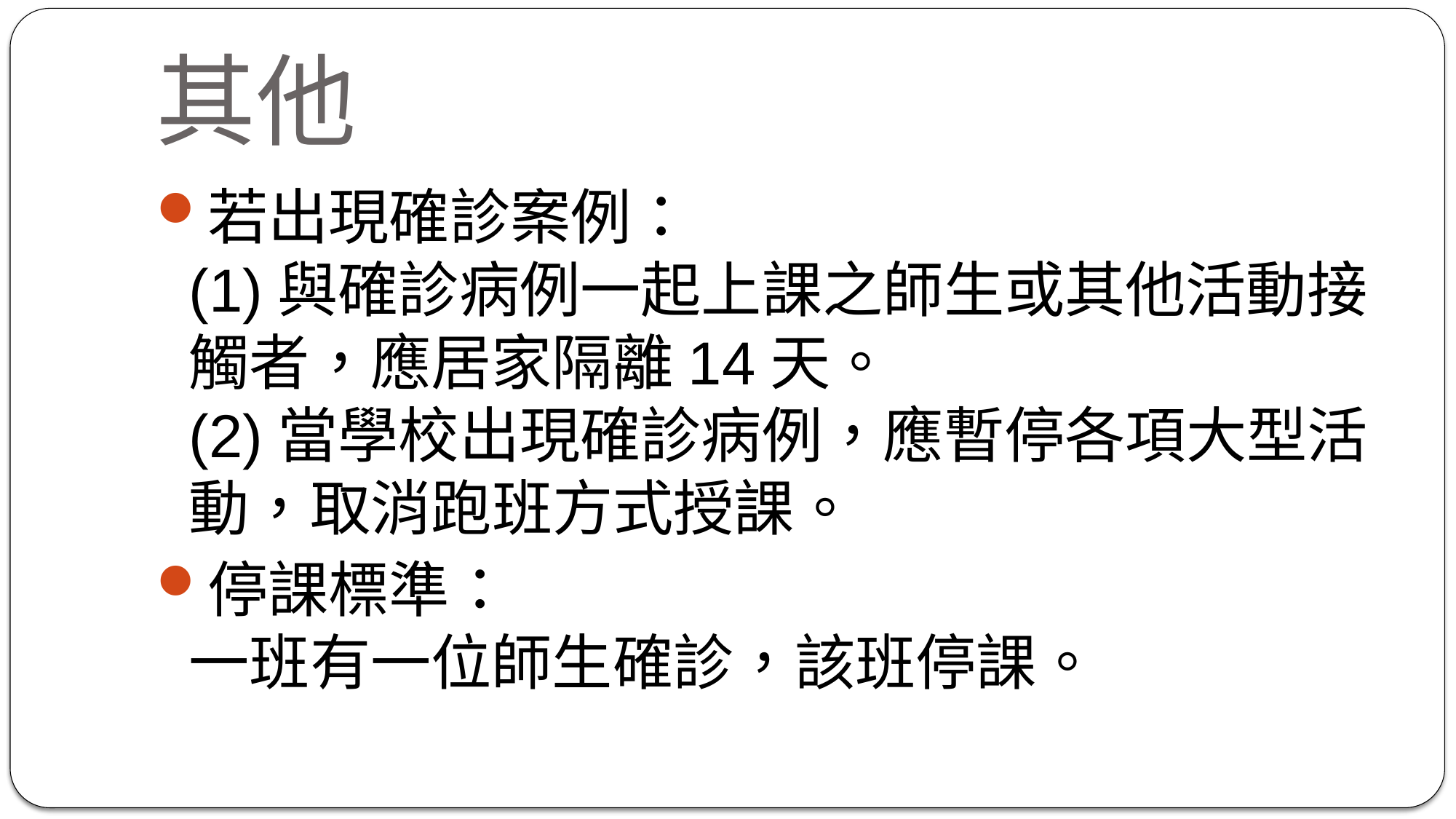

# 其他
若出現確診案例：
(1)與確診病例一起上課之師生或其他活動接觸者，應居家隔離14天。
(2)當學校出現確診病例，應暫停各項大型活動，取消跑班方式授課。
停課標準：
一班有一位師生確診，該班停課。